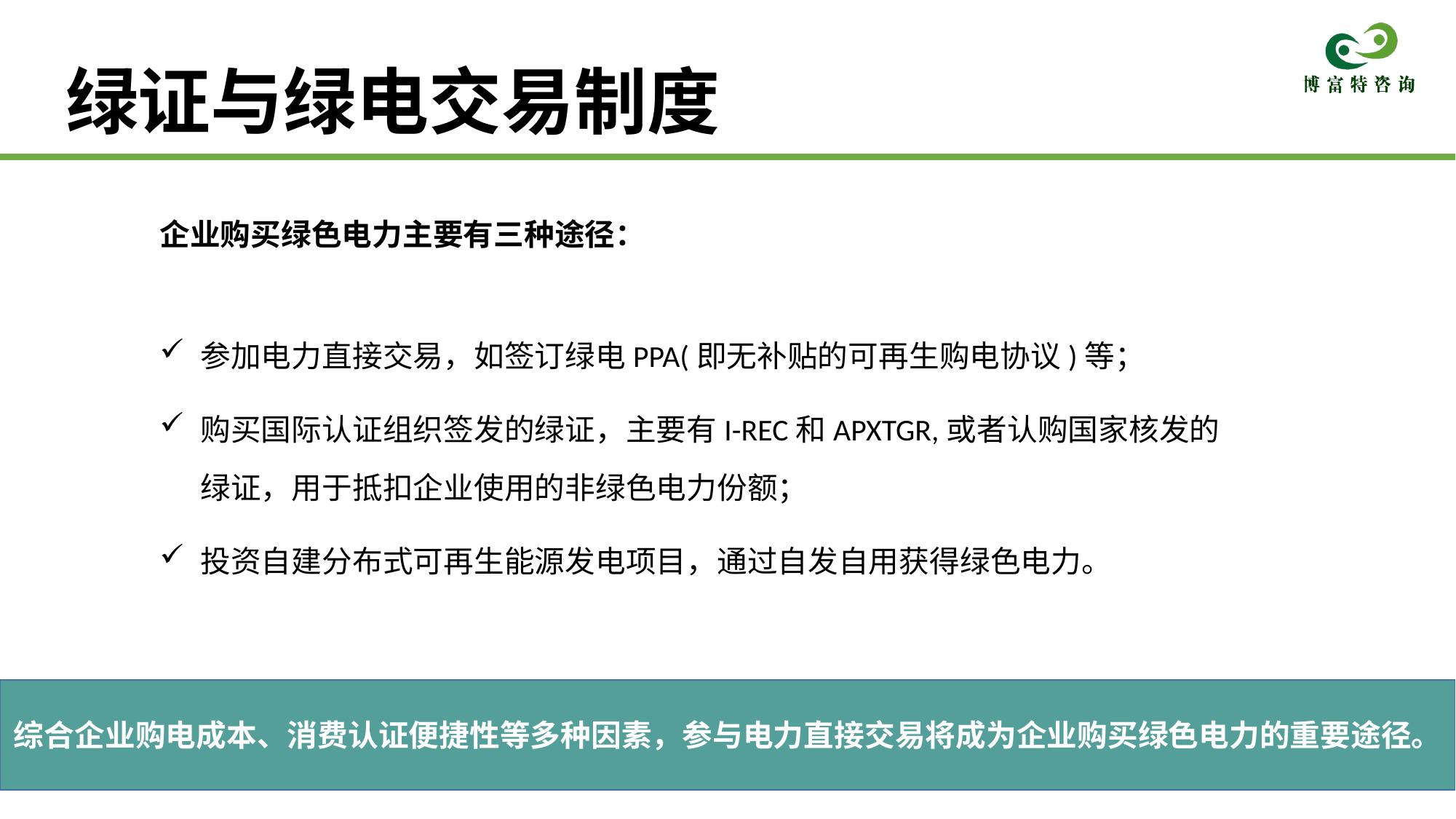

# 绿证与绿电交易制度
企业购买绿色电力主要有三种途径：

参加电力直接交易，如签订绿电PPA(即无补贴的可再生购电协议)等；
购买国际认证组织签发的绿证，主要有I-REC和APXTGR,或者认购国家核发的绿证，用于抵扣企业使用的非绿色电力份额；
投资自建分布式可再生能源发电项目，通过自发自用获得绿色电力。
综合企业购电成本、消费认证便捷性等多种因素，参与电力直接交易将成为企业购买绿色电力的重要途径。